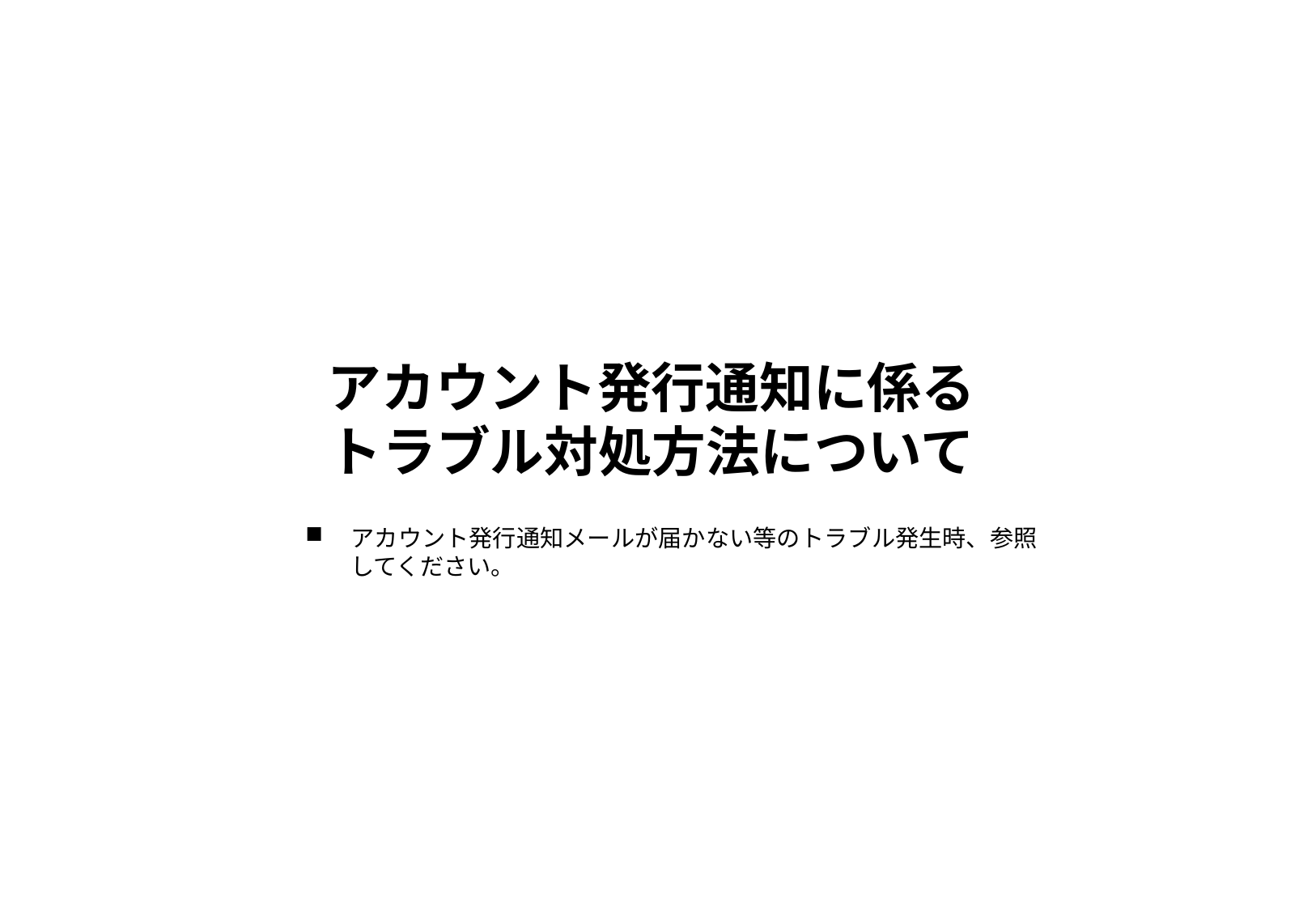

# アカウント発行通知に係る トラブル対処方法について
アカウント発行通知メールが届かない等のトラブル発生時、参照してください。